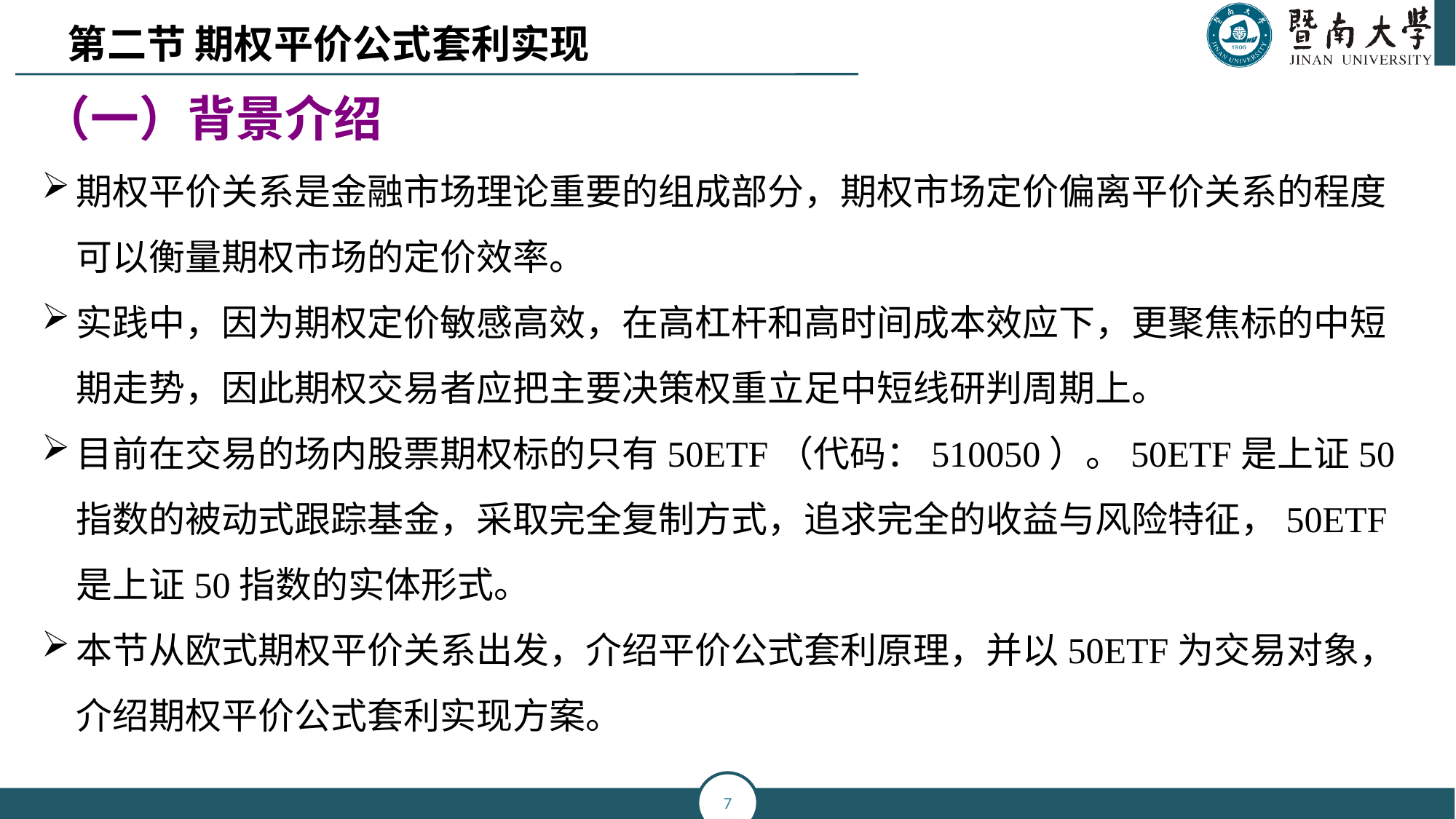

第二节 期权平价公式套利实现
（一）背景介绍
期权平价关系是金融市场理论重要的组成部分，期权市场定价偏离平价关系的程度可以衡量期权市场的定价效率。
实践中，因为期权定价敏感高效，在高杠杆和高时间成本效应下，更聚焦标的中短期走势，因此期权交易者应把主要决策权重立足中短线研判周期上。
目前在交易的场内股票期权标的只有50ETF（代码：510050）。50ETF是上证50指数的被动式跟踪基金，采取完全复制方式，追求完全的收益与风险特征，50ETF是上证50指数的实体形式。
本节从欧式期权平价关系出发，介绍平价公式套利原理，并以50ETF为交易对象，介绍期权平价公式套利实现方案。